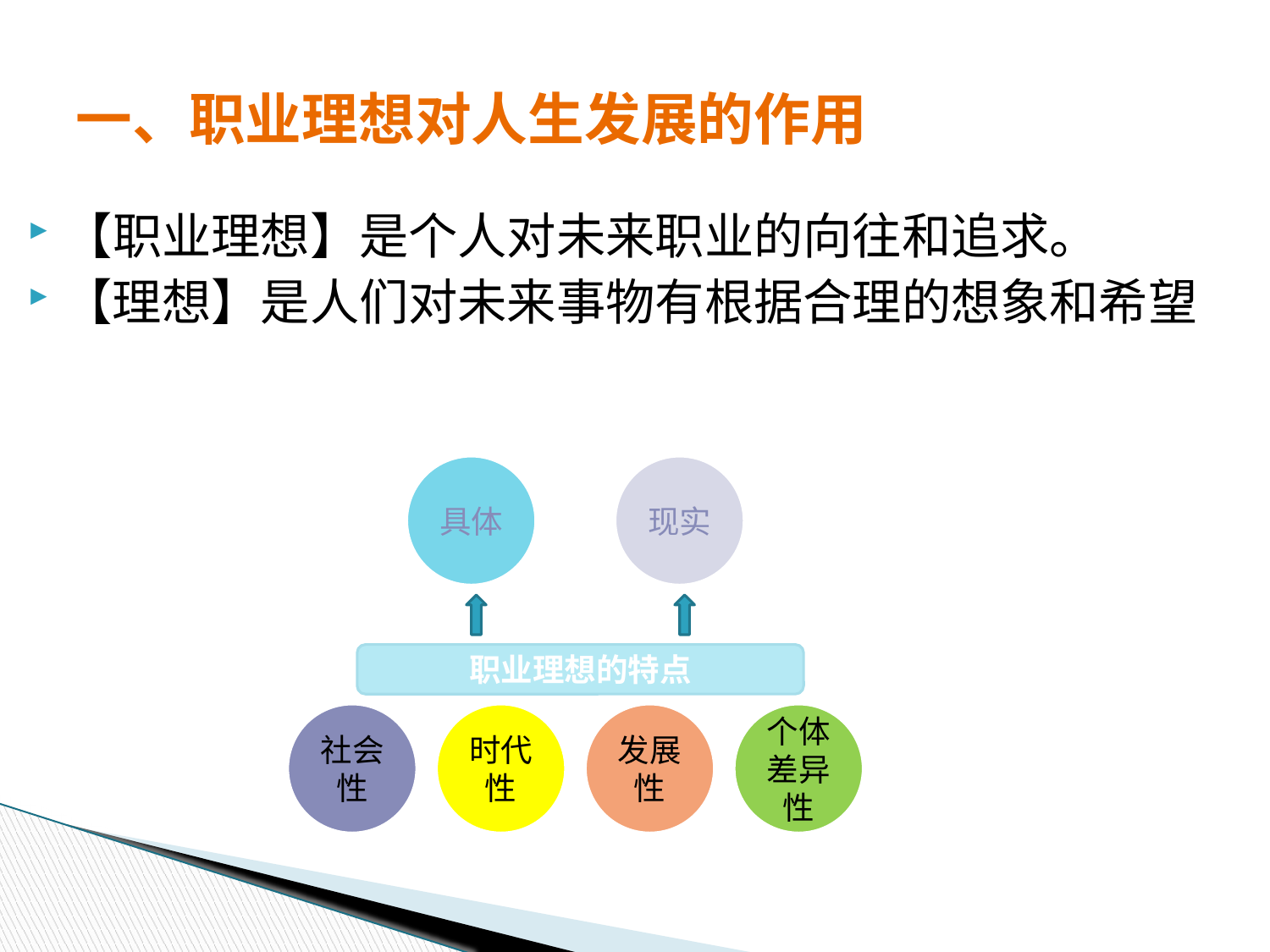

# 一、职业理想对人生发展的作用
【职业理想】是个人对未来职业的向往和追求。
【理想】是人们对未来事物有根据合理的想象和希望

具体
现实

职业理想的特点
社会性
时代性
发展性
个体差异性